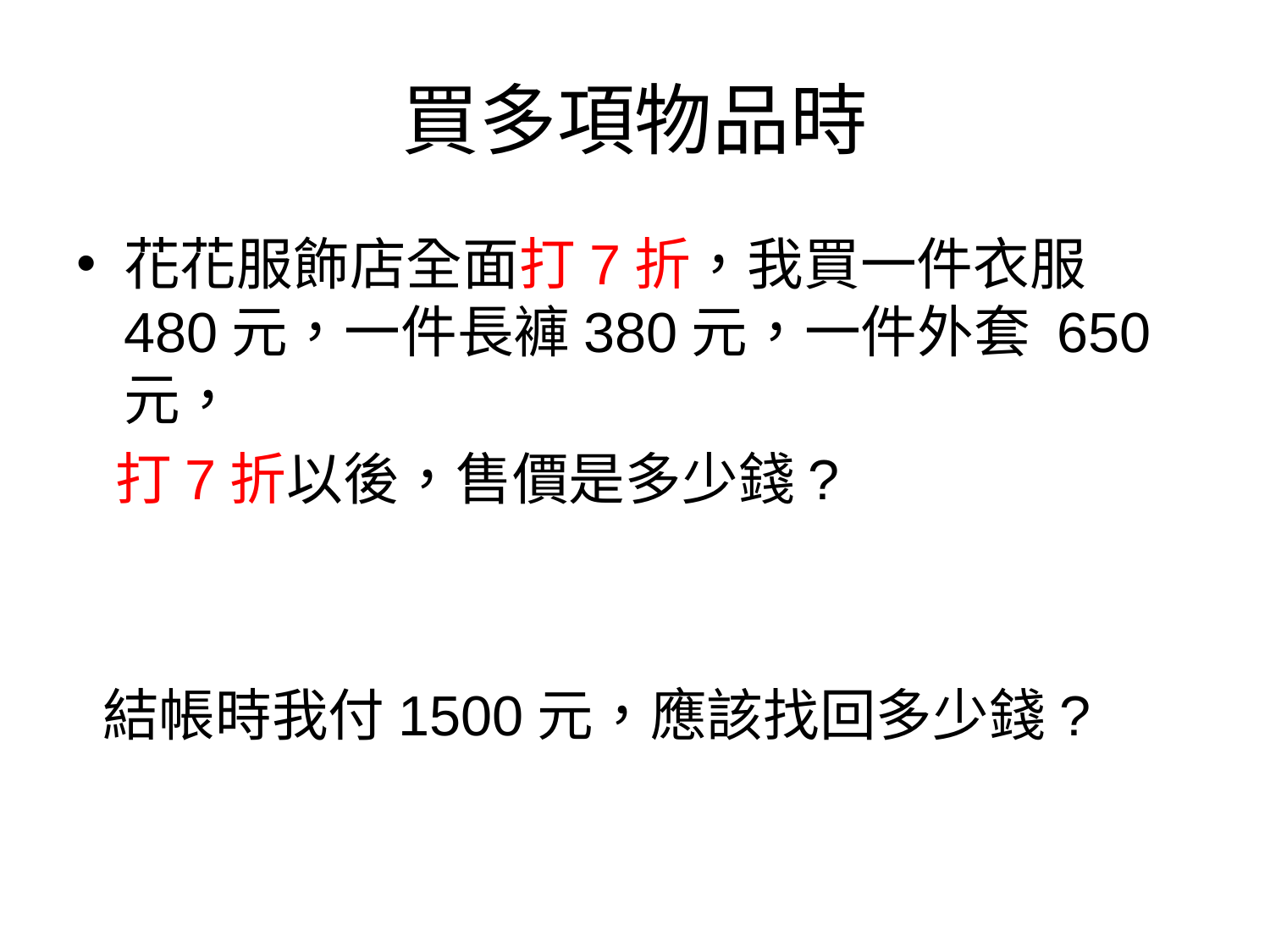

# 買多項物品時
花花服飾店全面打7折，我買一件衣服480元，一件長褲380元，一件外套 650元，
  打7折以後，售價是多少錢?

 結帳時我付1500元，應該找回多少錢?